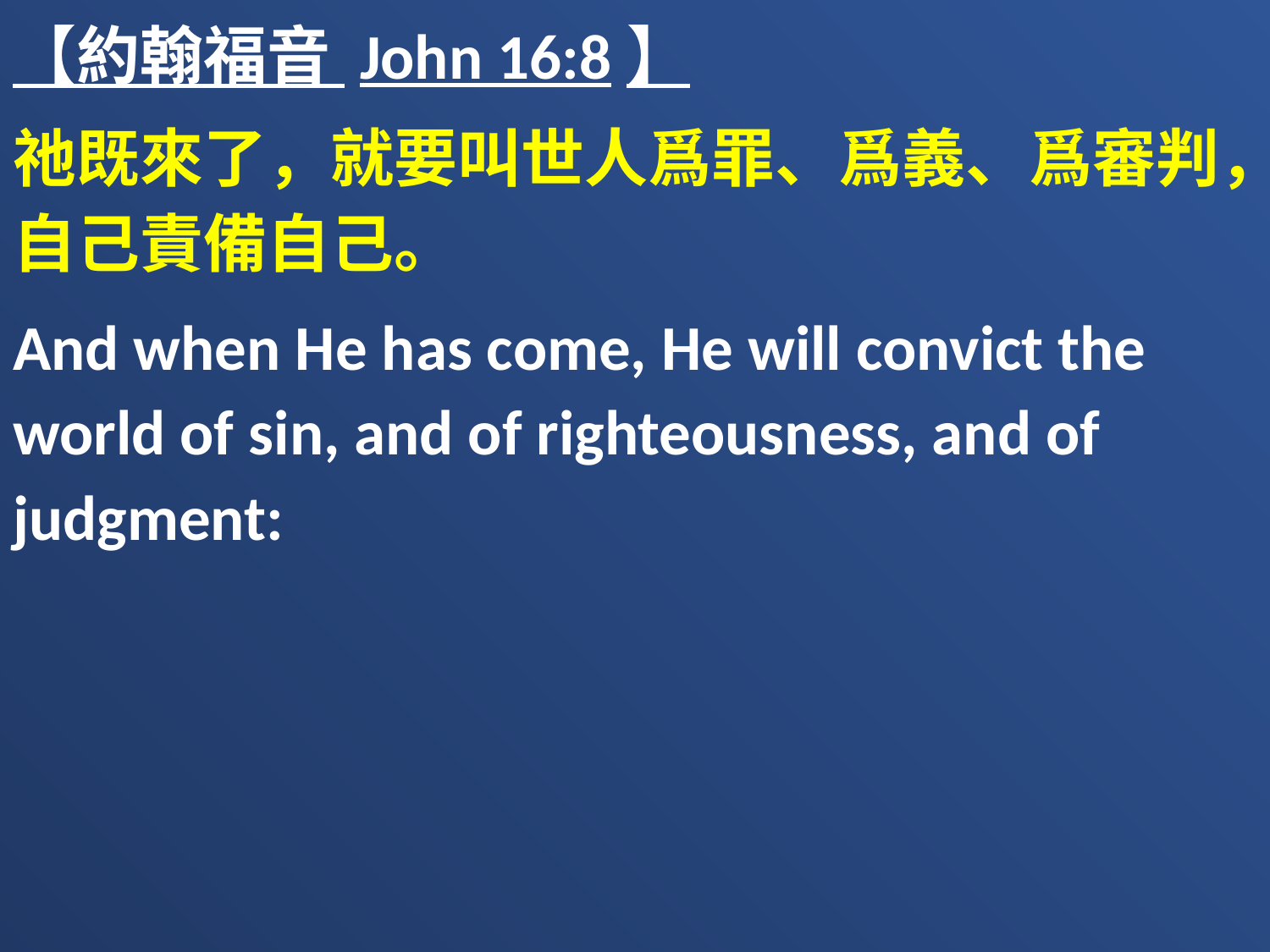

【約翰福音 John 16:8】
祂既來了，就要叫世人爲罪、爲義、爲審判，自己責備自己。
And when He has come, He will convict the world of sin, and of righteousness, and of judgment: